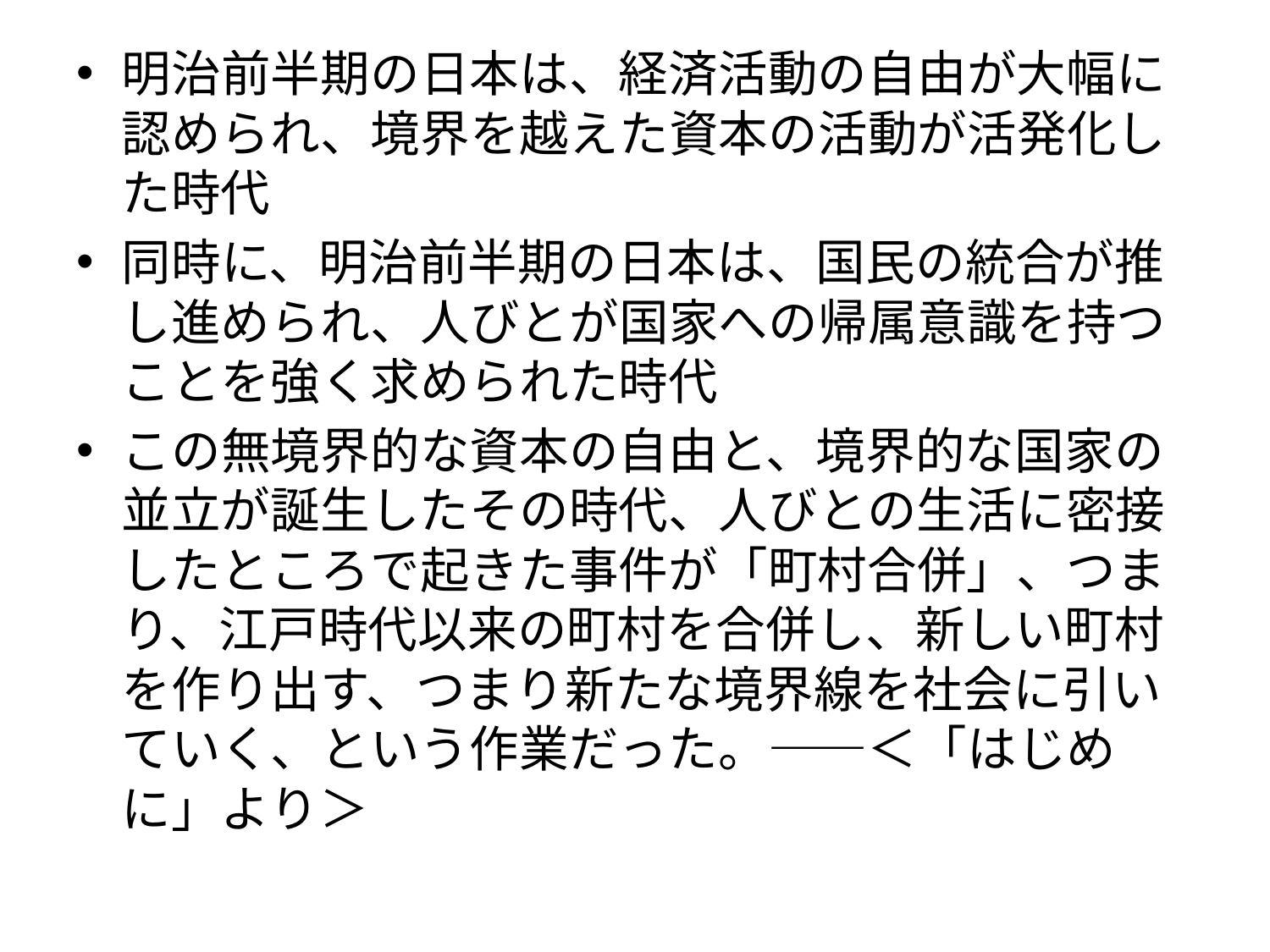

明治前半期の日本は、経済活動の自由が大幅に認められ、境界を越えた資本の活動が活発化した時代
同時に、明治前半期の日本は、国民の統合が推し進められ、人びとが国家への帰属意識を持つことを強く求められた時代
この無境界的な資本の自由と、境界的な国家の並立が誕生したその時代、人びとの生活に密接したところで起きた事件が「町村合併」、つまり、江戸時代以来の町村を合併し、新しい町村を作り出す、つまり新たな境界線を社会に引いていく、という作業だった。――＜「はじめに」より＞